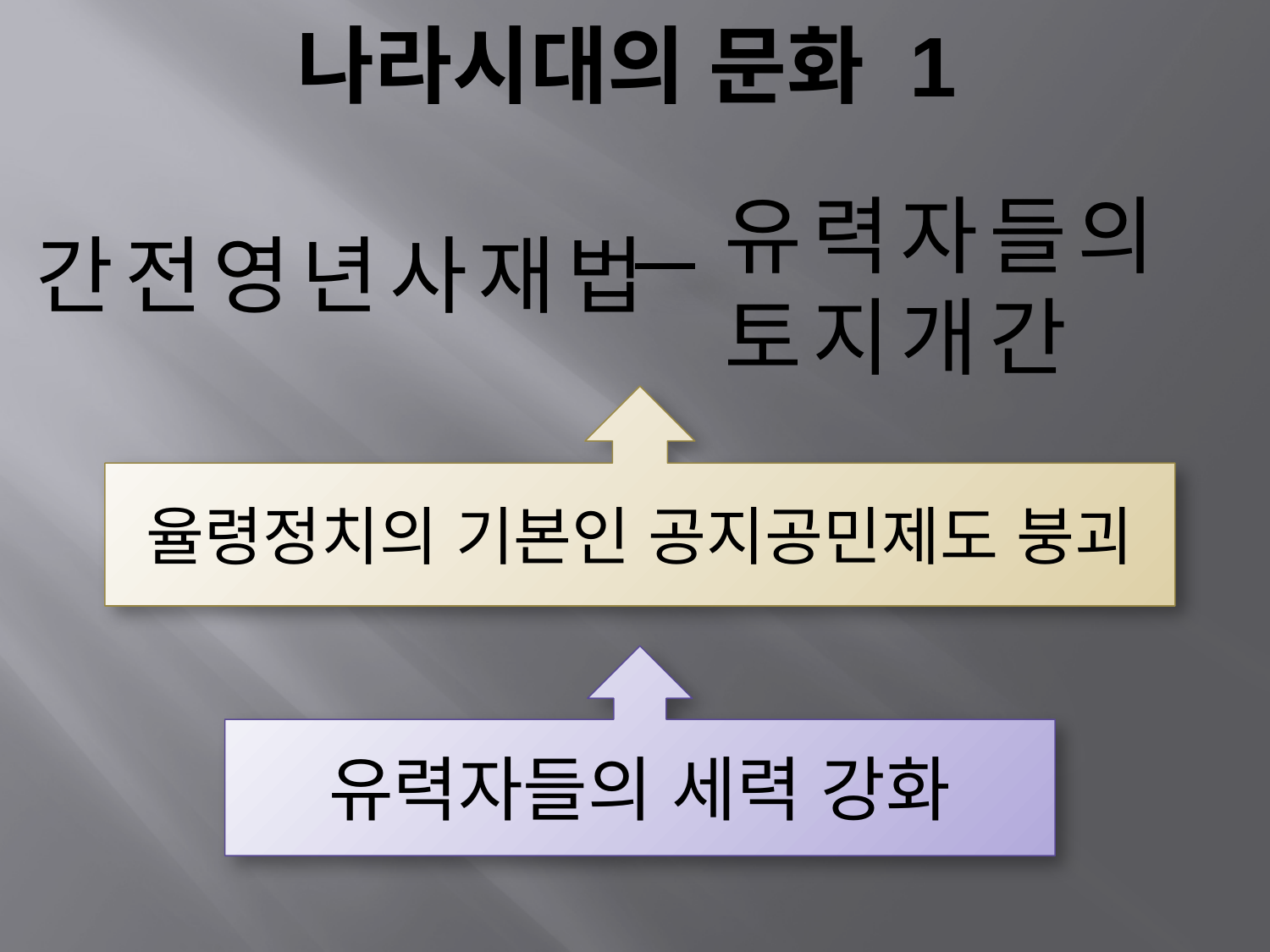

# 나라시대의 문화 1
유력자들의
토지개간
간전영년사재법
율령정치의 기본인 공지공민제도 붕괴
유력자들의 세력 강화